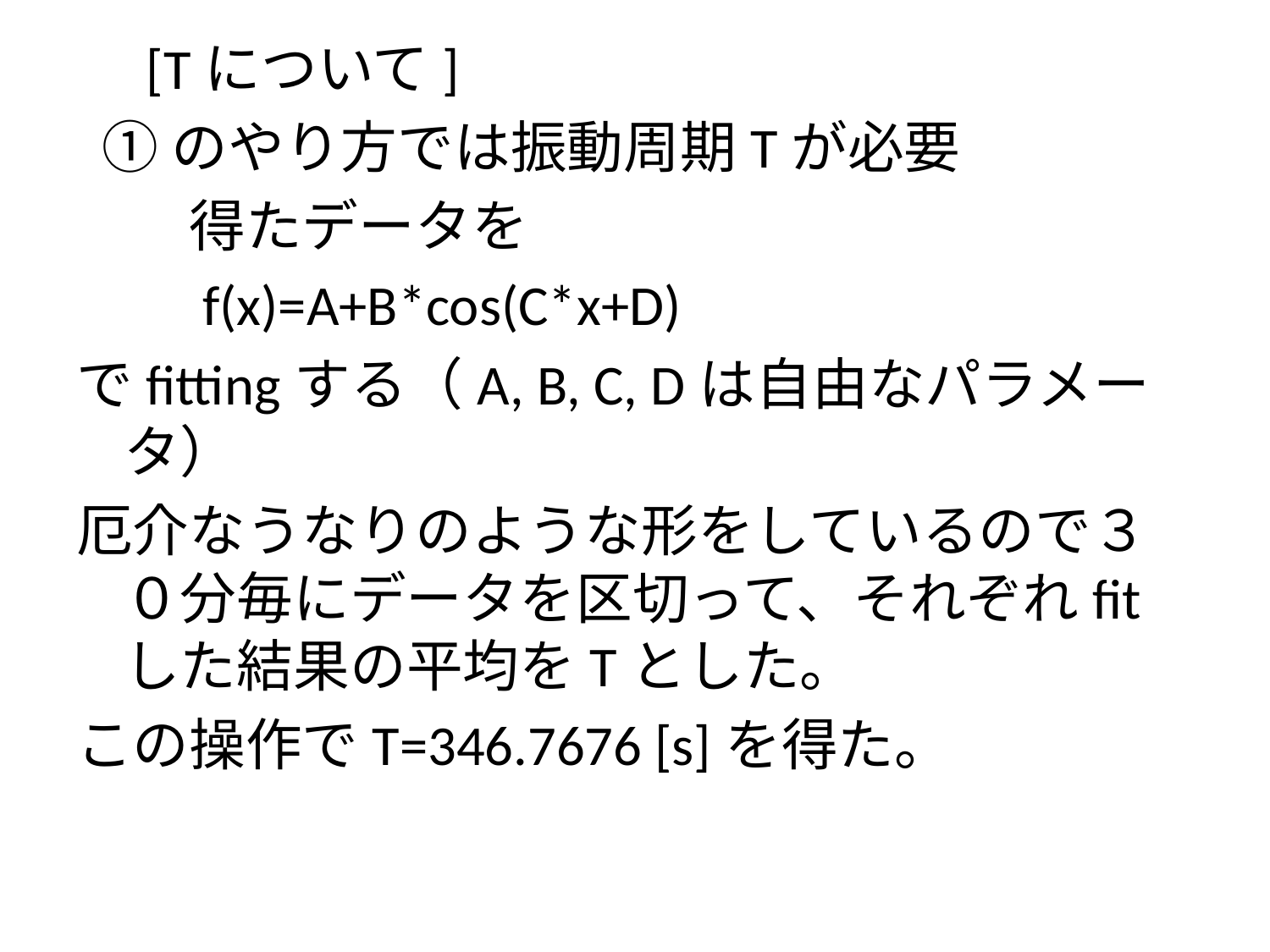

[Tについて]
  ①のやり方では振動周期Tが必要
　　得たデータを
　　f(x)=A+B*cos(C*x+D)
でfittingする（A, B, C, Dは自由なパラメータ）
厄介なうなりのような形をしているので３０分毎にデータを区切って、それぞれfitした結果の平均をTとした。
この操作でT=346.7676 [s]を得た。